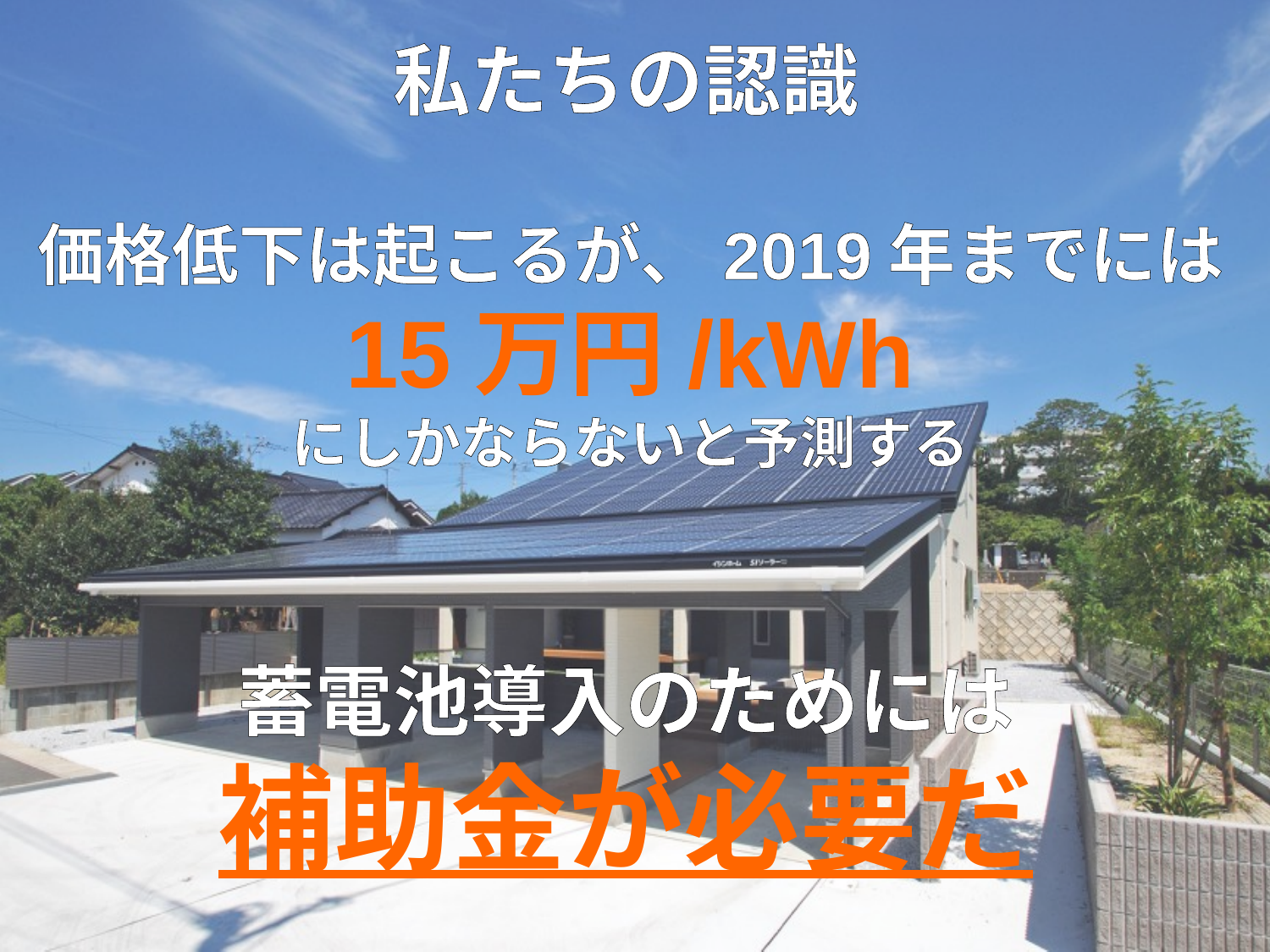

私たちの認識
価格低下は起こるが、2019年までには
15万円/kWh
にしかならないと予測する
蓄電池導入のためには
補助金が必要だ